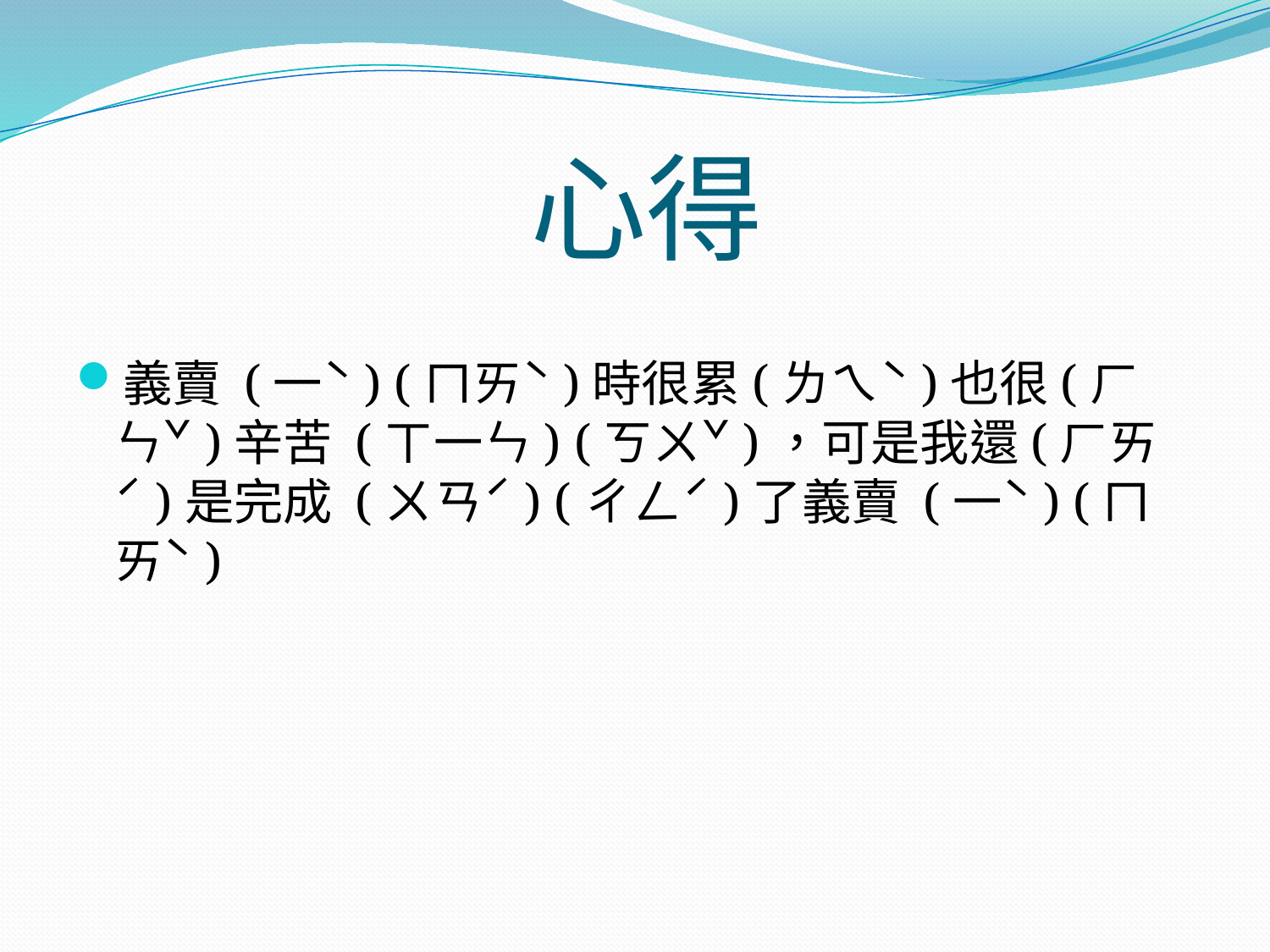

# 心得
義賣 (一ˋ) (ㄇㄞˋ)時很累(ㄌㄟˋ)也很(ㄏㄣˇ)辛苦 (ㄒ一ㄣ) (ㄎㄨˇ)，可是我還(ㄏㄞˊ)是完成 (ㄨㄢˊ) (ㄔㄥˊ)了義賣 (一ˋ) (ㄇㄞˋ)